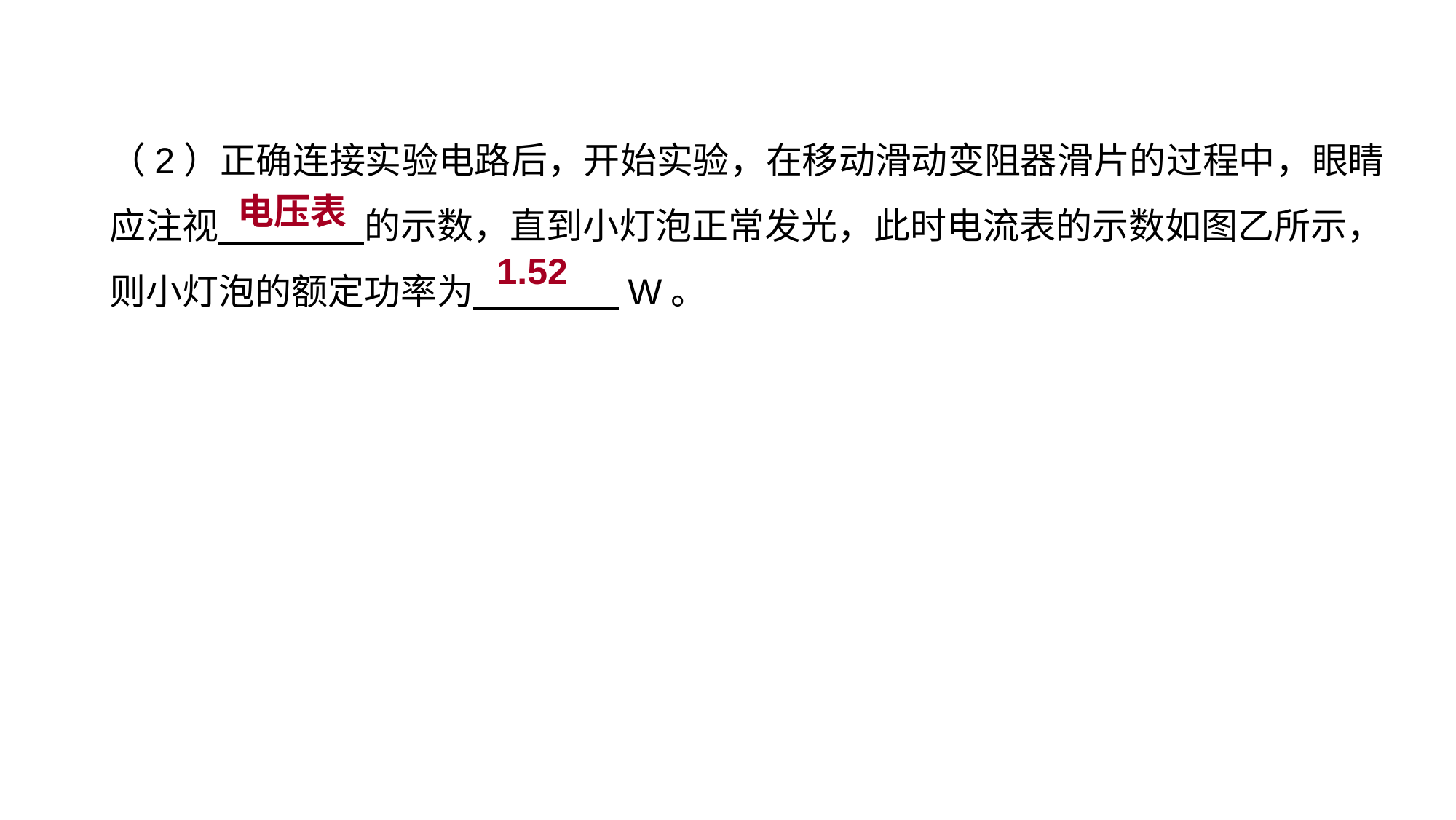

（2）正确连接实验电路后，开始实验，在移动滑动变阻器滑片的过程中，眼睛应注视　　　　的示数，直到小灯泡正常发光，此时电流表的示数如图乙所示，则小灯泡的额定功率为　　　　W。
电压表
1.52
实验突破 素养提升